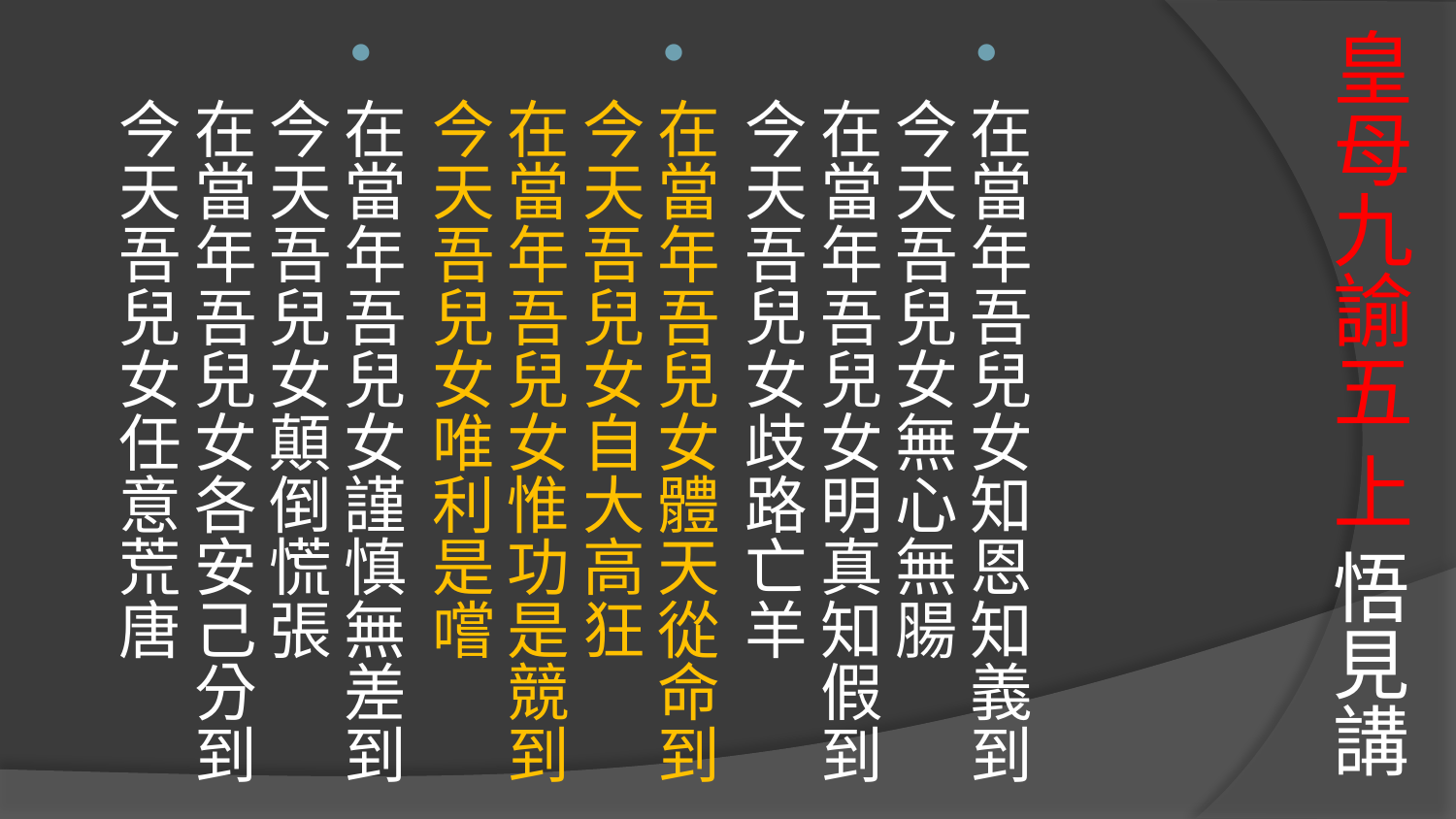

# 皇母九諭五 上 悟見講
在當年吾兒女知恩知義到今天吾兒女無心無腸
在當年吾兒女明真知假到今天吾兒女歧路亡羊
在當年吾兒女體天從命到今天吾兒女自大高狂
在當年吾兒女惟功是競到今天吾兒女唯利是嚐
在當年吾兒女謹慎無差到今天吾兒女顛倒慌張
在當年吾兒女各安己分到今天吾兒女任意荒唐